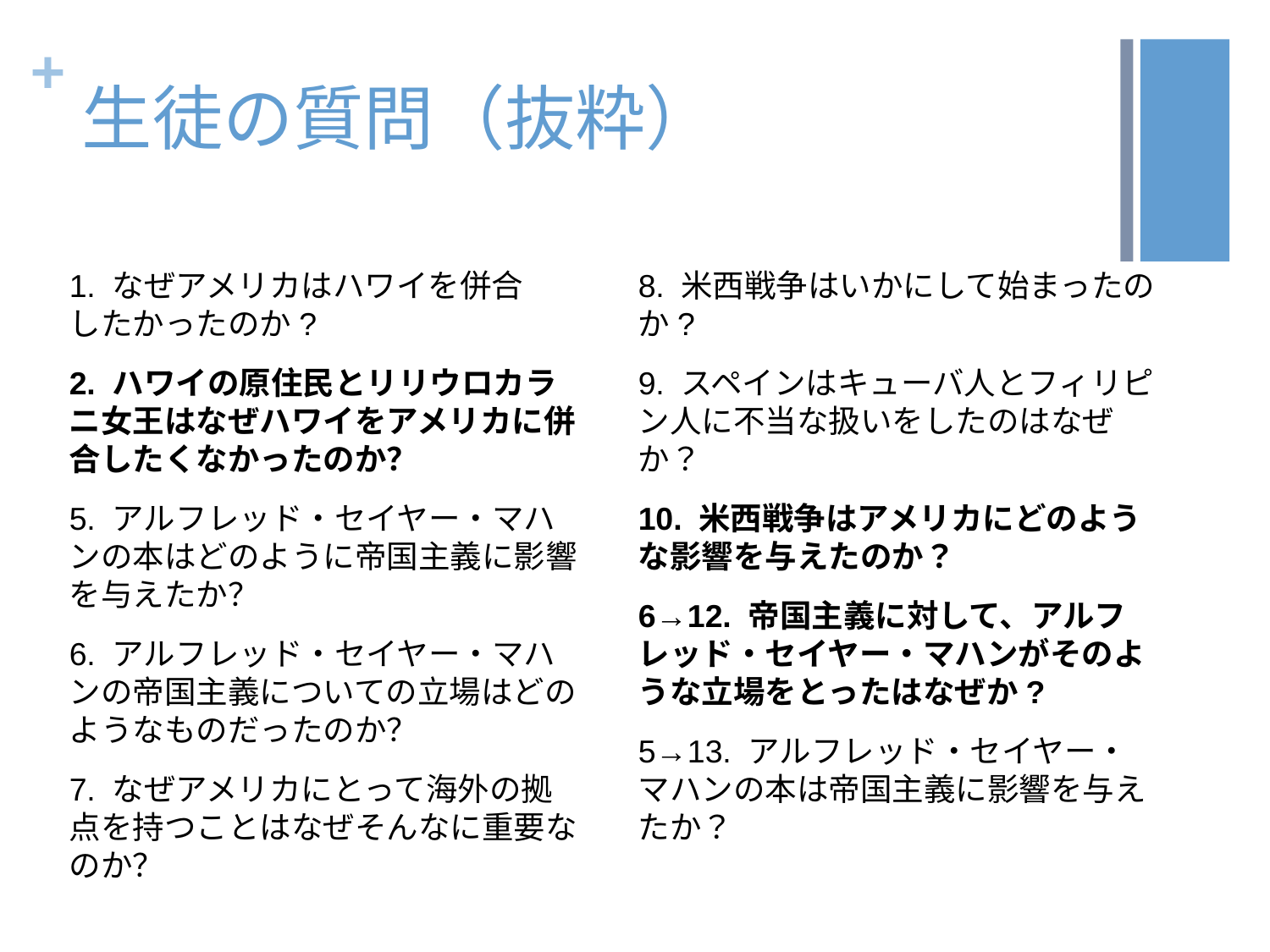

# 生徒の質問（抜粋）
1. なぜアメリカはハワイを併合
したかったのか?
2. ハワイの原住民とリリウロカラニ女王はなぜハワイをアメリカに併合したくなかったのか？
5. アルフレッド・セイヤー・マハンの本はどのように帝国主義に影響を与えたか？
6. アルフレッド・セイヤー・マハンの帝国主義についての立場はどのようなものだったのか？
7. なぜアメリカにとって海外の拠点を持つことはなぜそんなに重要なのか？

8. 米西戦争はいかにして始まったのか?
9. スペインはキューバ人とフィリピン人に不当な扱いをしたのはなぜか？
10. 米西戦争はアメリカにどのような影響を与えたのか？
6→12. 帝国主義に対して、アルフレッド・セイヤー・マハンがそのような立場をとったはなぜか?
5→13. アルフレッド・セイヤー・マハンの本は帝国主義に影響を与えたか？